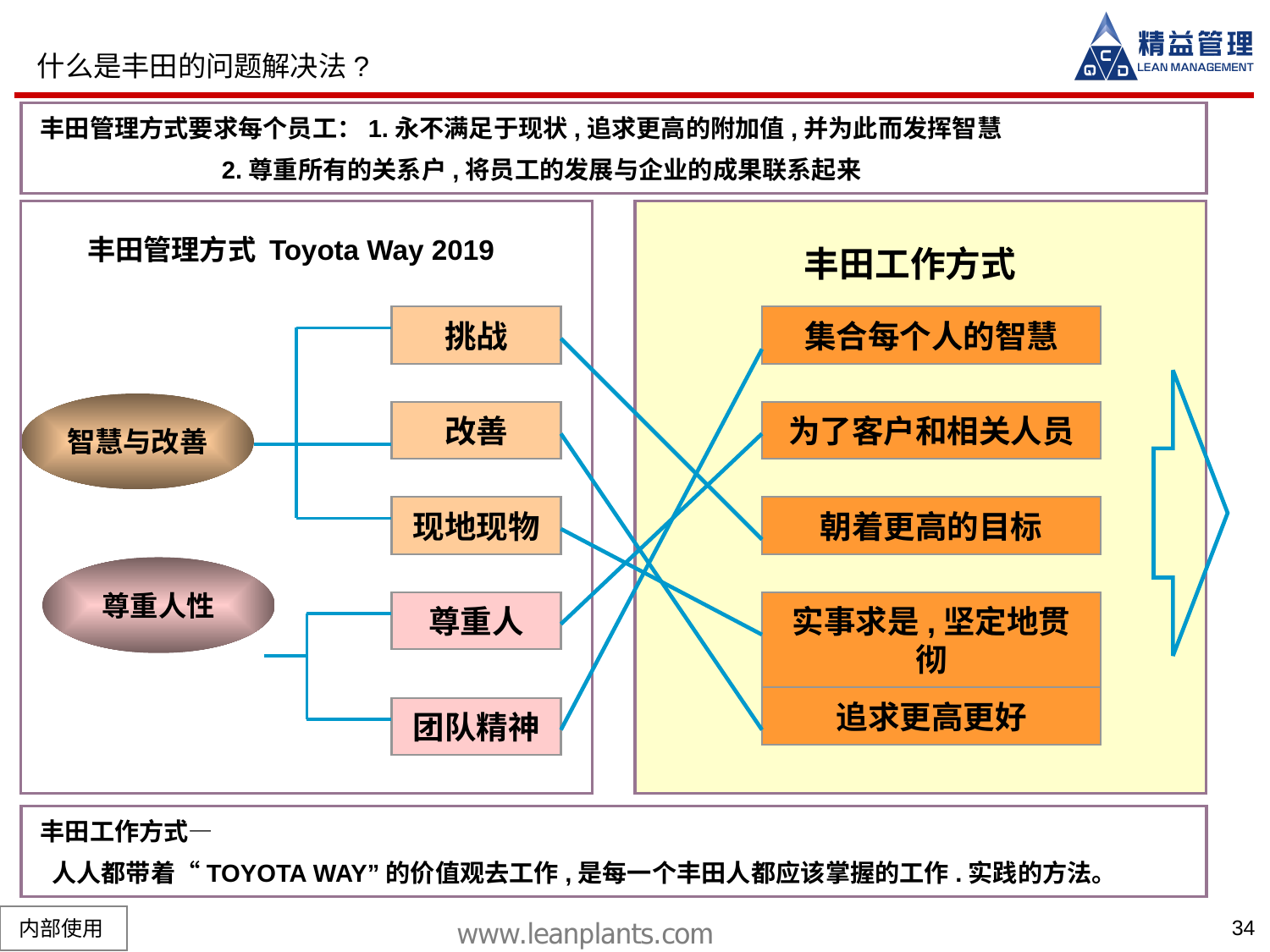

什么是丰田的问题解决法?
丰田管理方式要求每个员工：1.永不满足于现状,追求更高的附加值,并为此而发挥智慧
                          2.尊重所有的关系户,将员工的发展与企业的成果联系起来

丰田工作方式
集合每个人的智慧
为了客户和相关人员
朝着更高的目标
实事求是,坚定地贯彻
追求更高更好
丰田管理方式 Toyota Way 2019
挑战
智慧与改善

改善
尊重人性
现地现物
尊重人
团队精神
丰田工作方式—
 人人都带着“TOYOTA WAY”的价值观去工作,是每一个丰田人都应该掌握的工作.实践的方法。

内部使用